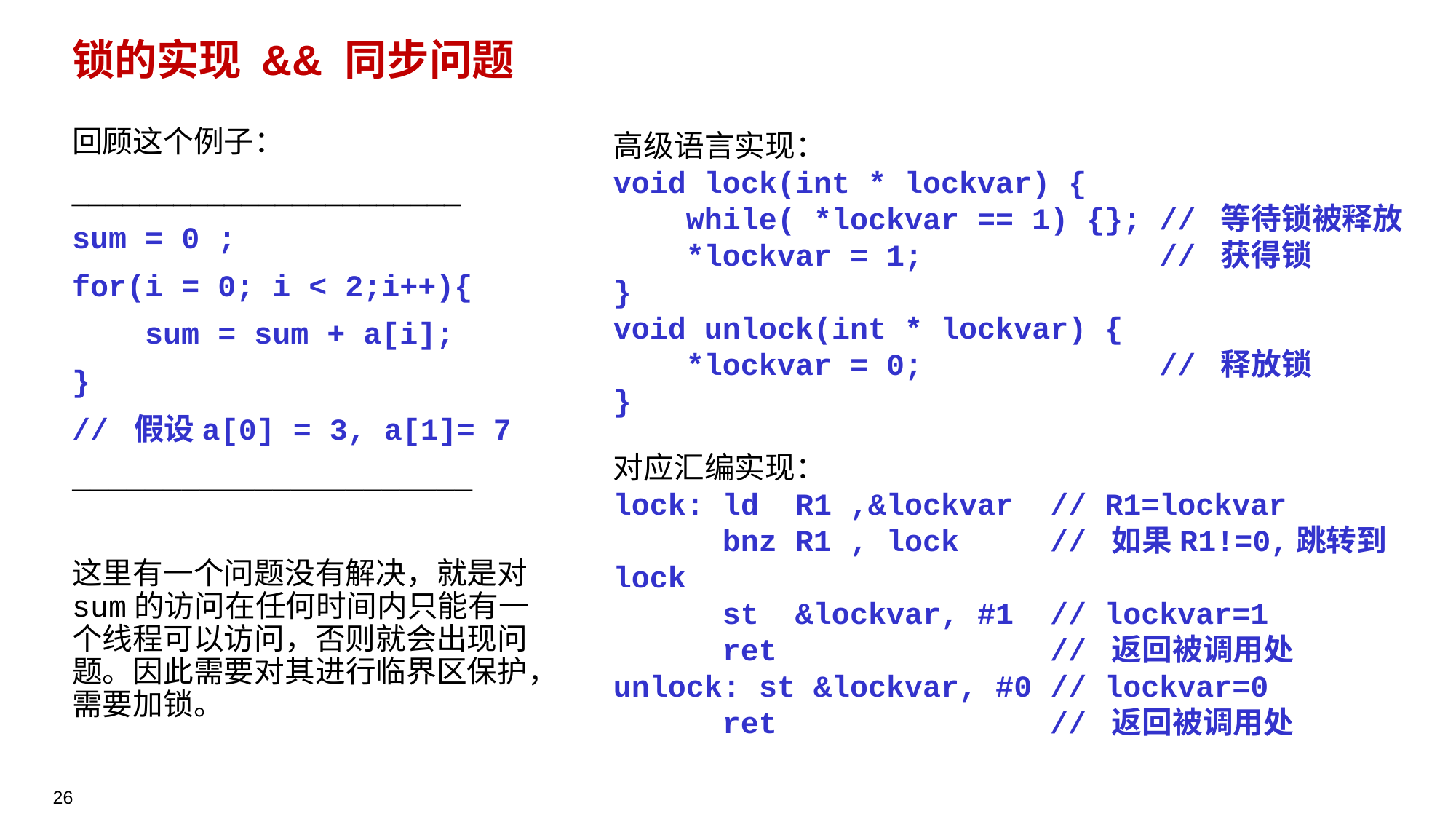

# 锁的实现 && 同步问题
回顾这个例子：
_______________________
sum = 0 ;
for(i = 0; i < 2;i++){
    sum = sum + a[i];
}
// 假设a[0] = 3, a[1]= 7
______________________

这里有一个问题没有解决，就是对sum的访问在任何时间内只能有一个线程可以访问，否则就会出现问题。因此需要对其进行临界区保护，需要加锁。
高级语言实现：
void lock(int * lockvar) {
    while( *lockvar == 1) {}; // 等待锁被释放
    *lockvar = 1;             // 获得锁
}
void unlock(int * lockvar) {
    *lockvar = 0;             // 释放锁
}
对应汇编实现：
lock: ld  R1 ,&lockvar  // R1=lockvar
      bnz R1 , lock     // 如果R1!=0,跳转到lock
      st  &lockvar, #1  // lockvar=1
      ret               // 返回被调用处
unlock: st &lockvar, #0 // lockvar=0
      ret               // 返回被调用处